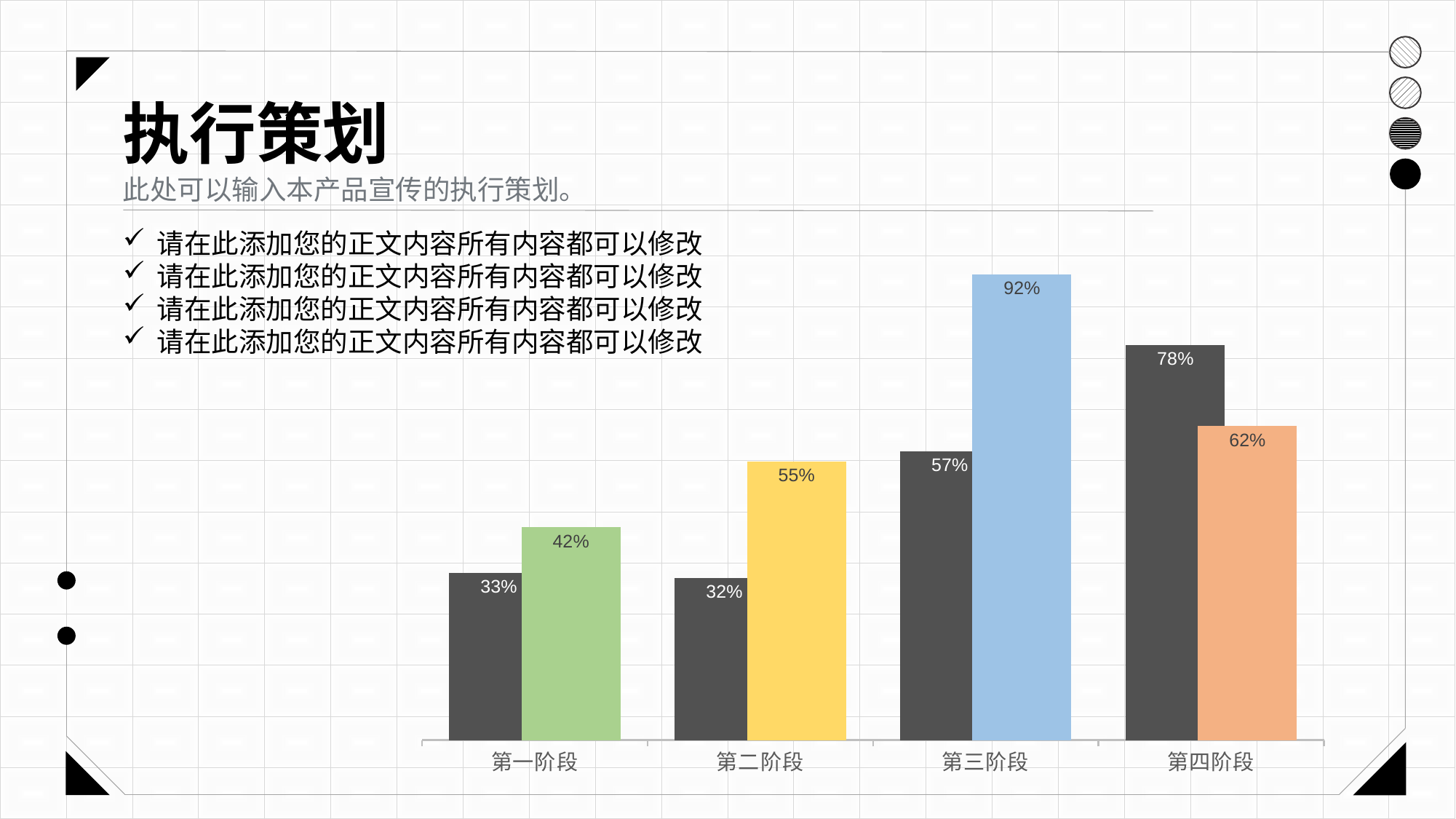

执行策划
此处可以输入本产品宣传的执行策划。

### Chart

| Category | 系列 1 | 系列 2 |
|---|---|---|
| 第一阶段 | 0.33 | 0.42 |
| 第二阶段 | 0.32 | 0.55 |
| 第三阶段 | 0.57 | 0.92 |
| 第四阶段 | 0.78 | 0.62 |
请在此添加您的正文内容所有内容都可以修改
请在此添加您的正文内容所有内容都可以修改
请在此添加您的正文内容所有内容都可以修改
请在此添加您的正文内容所有内容都可以修改